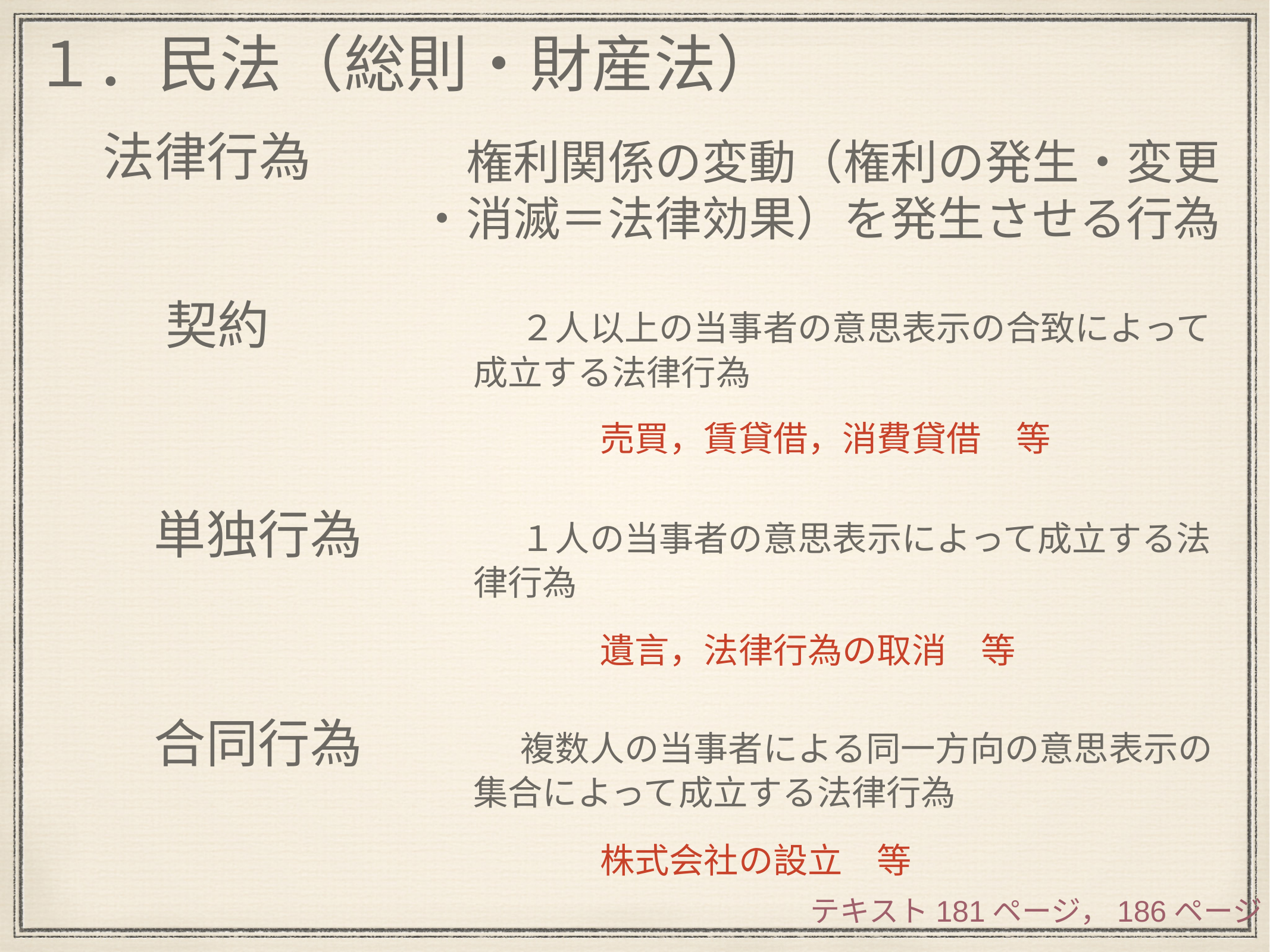

１．民法（総則・財産法）
法律行為
　権利関係の変動（権利の発生・変更・消滅＝法律効果）を発生させる行為
　２人以上の当事者の意思表示の合致によって成立する法律行為
契約
　売買，賃貸借，消費貸借　等
　１人の当事者の意思表示によって成立する法律行為
単独行為
　遺言，法律行為の取消　等
　複数人の当事者による同一方向の意思表示の集合によって成立する法律行為
合同行為
　株式会社の設立　等
テキスト181ページ，186ページ